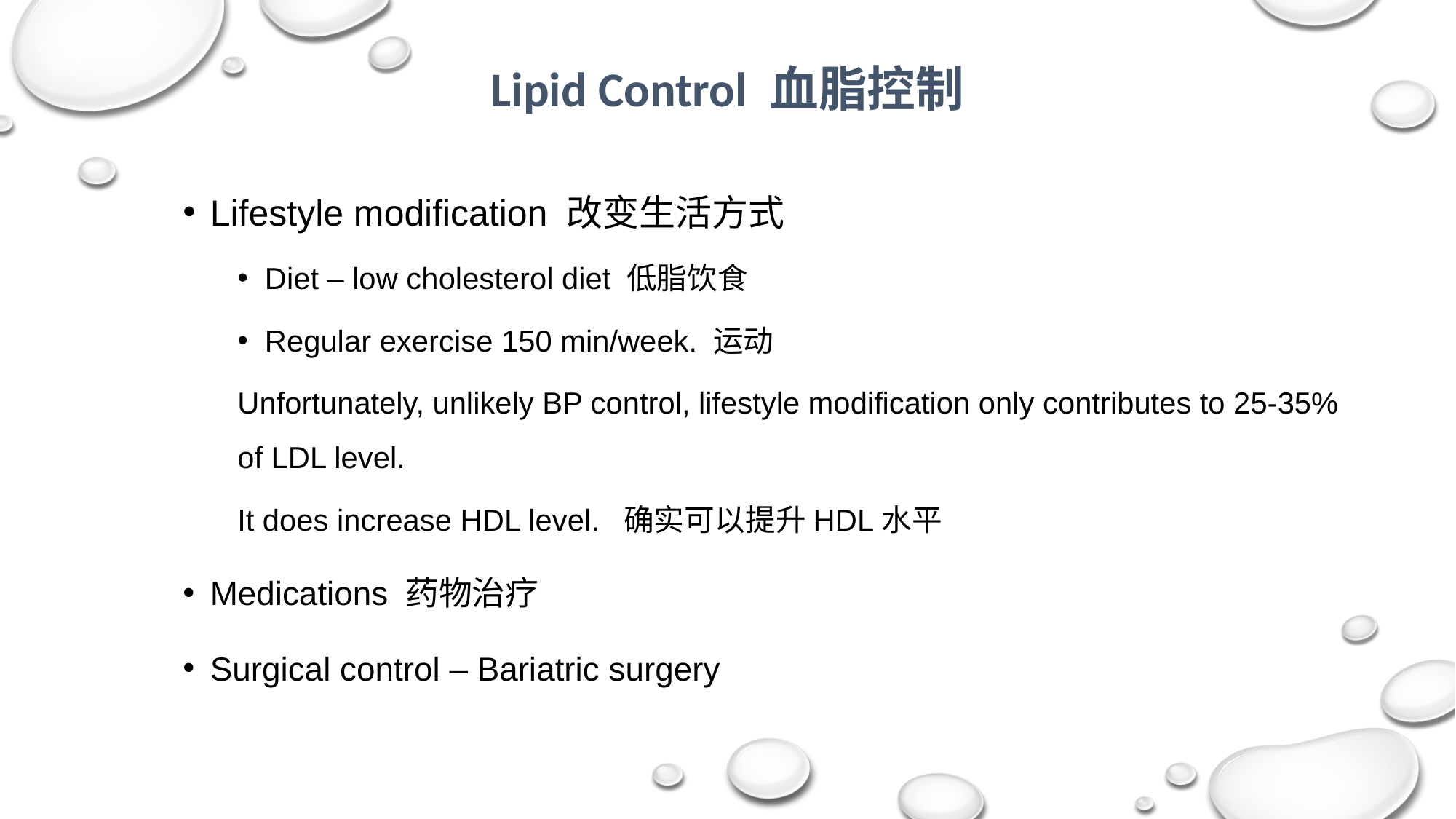

# Lipid Control 血脂控制
Lifestyle modification 改变生活方式
Diet – low cholesterol diet 低脂饮食
Regular exercise 150 min/week. 运动
Unfortunately, unlikely BP control, lifestyle modification only contributes to 25-35% of LDL level.
It does increase HDL level.  确实可以提升HDL水平
Medications 药物治疗
Surgical control – Bariatric surgery